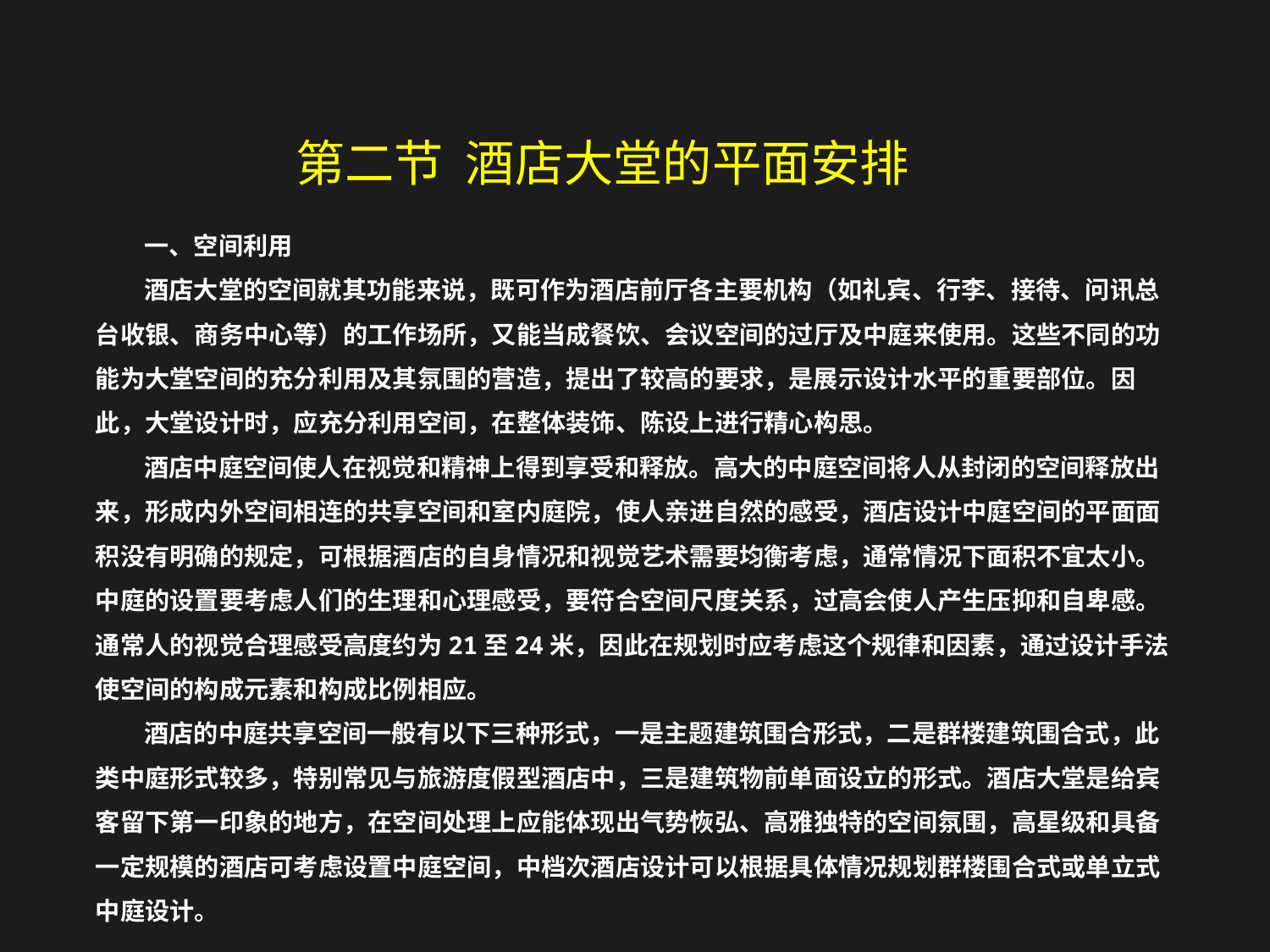

第二节  酒店大堂的平面安排
 一、空间利用
 酒店大堂的空间就其功能来说，既可作为酒店前厅各主要机构（如礼宾、行李、接待、问讯总台收银、商务中心等）的工作场所，又能当成餐饮、会议空间的过厅及中庭来使用。这些不同的功能为大堂空间的充分利用及其氛围的营造，提出了较高的要求，是展示设计水平的重要部位。因此，大堂设计时，应充分利用空间，在整体装饰、陈设上进行精心构思。
 酒店中庭空间使人在视觉和精神上得到享受和释放。高大的中庭空间将人从封闭的空间释放出来，形成内外空间相连的共享空间和室内庭院，使人亲进自然的感受，酒店设计中庭空间的平面面积没有明确的规定，可根据酒店的自身情况和视觉艺术需要均衡考虑，通常情况下面积不宜太小。中庭的设置要考虑人们的生理和心理感受，要符合空间尺度关系，过高会使人产生压抑和自卑感。通常人的视觉合理感受高度约为21至24米，因此在规划时应考虑这个规律和因素，通过设计手法使空间的构成元素和构成比例相应。
 酒店的中庭共享空间一般有以下三种形式，一是主题建筑围合形式，二是群楼建筑围合式，此类中庭形式较多，特别常见与旅游度假型酒店中，三是建筑物前单面设立的形式。酒店大堂是给宾客留下第一印象的地方，在空间处理上应能体现出气势恢弘、高雅独特的空间氛围，高星级和具备一定规模的酒店可考虑设置中庭空间，中档次酒店设计可以根据具体情况规划群楼围合式或单立式中庭设计。